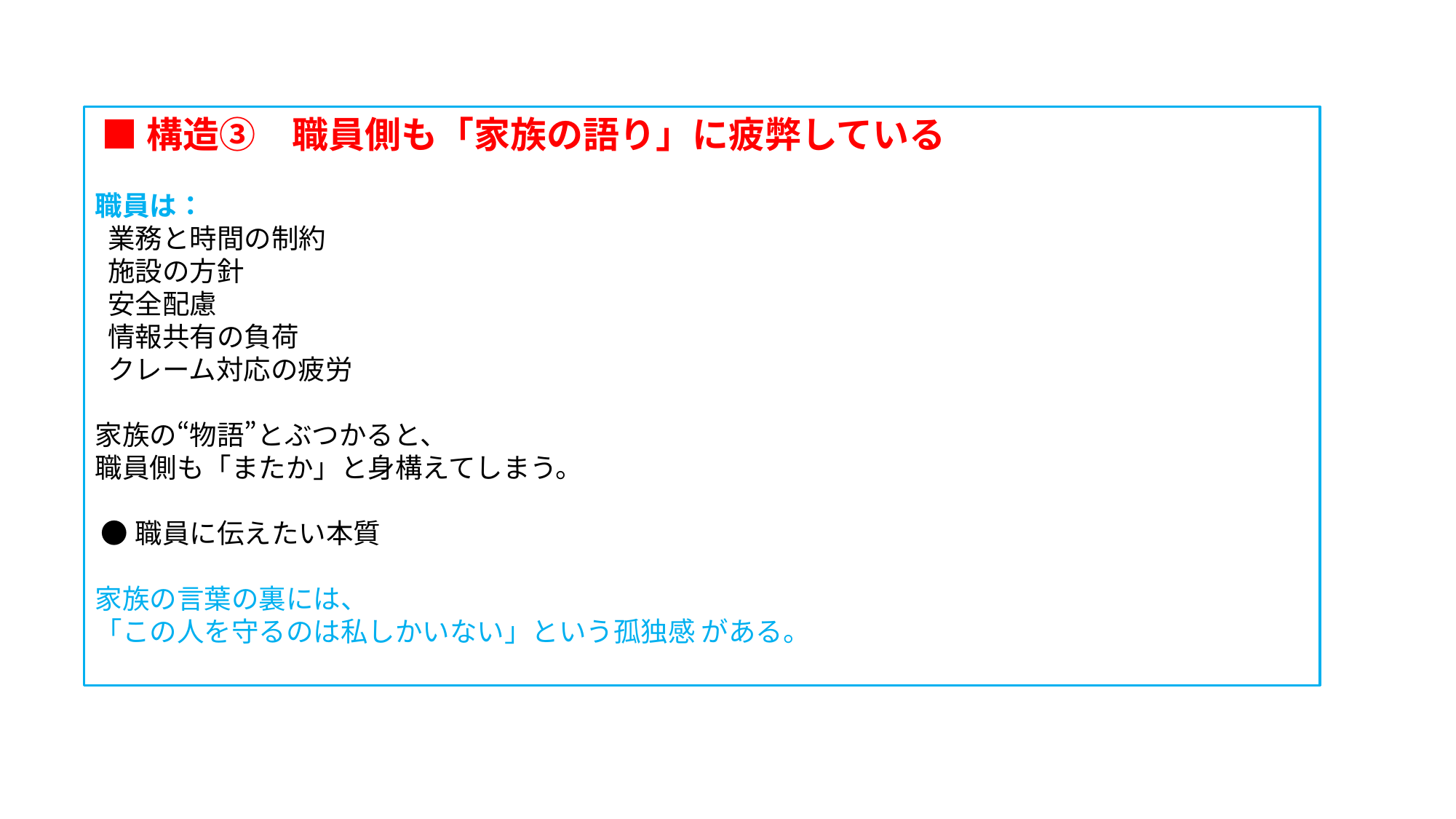

■構造③　職員側も「家族の語り」に疲弊している

職員は：
 業務と時間の制約
 施設の方針
 安全配慮
 情報共有の負荷
 クレーム対応の疲労

家族の“物語”とぶつかると、
職員側も「またか」と身構えてしまう。

 ●職員に伝えたい本質

家族の言葉の裏には、
「この人を守るのは私しかいない」という孤独感 がある。